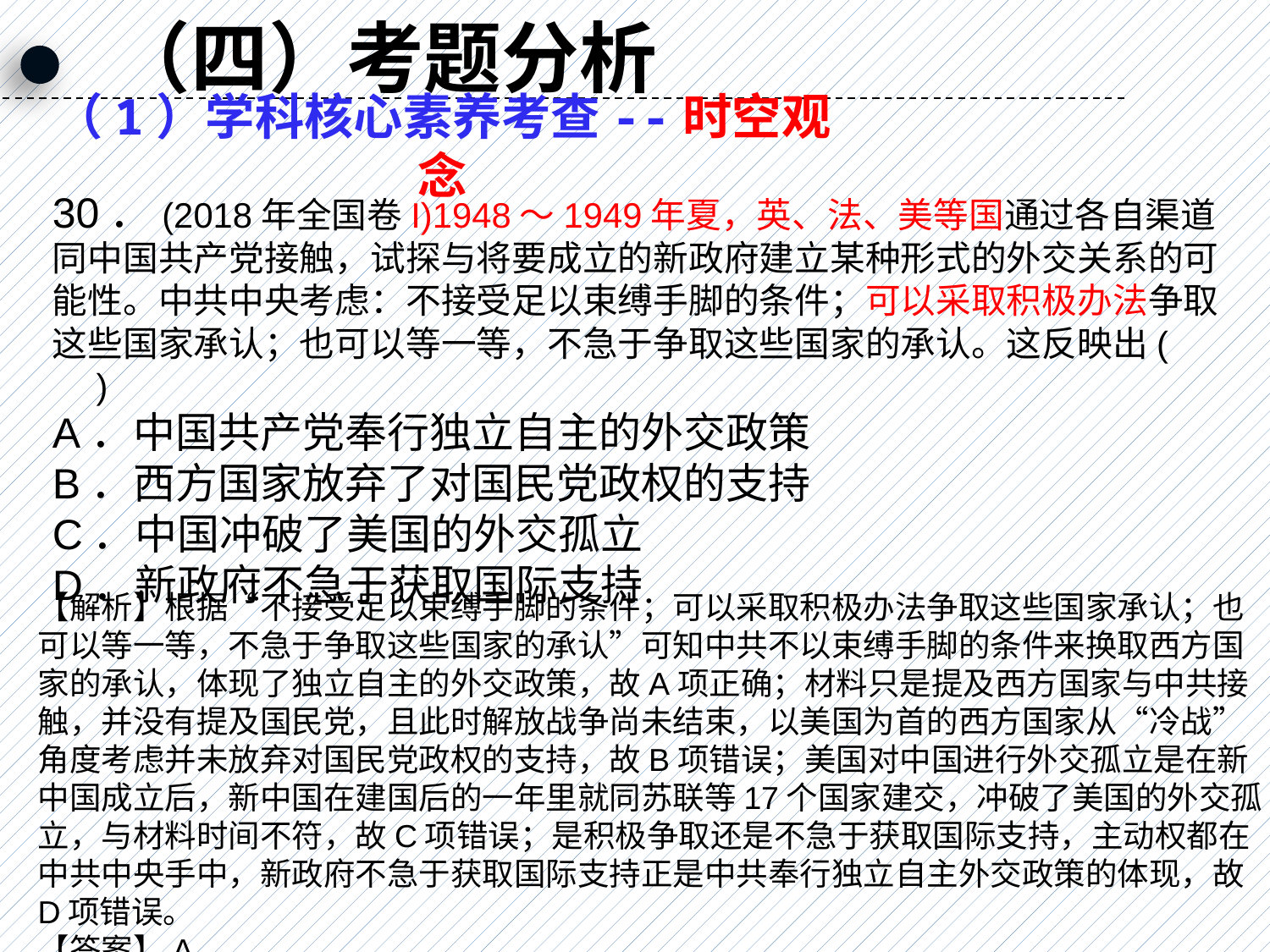

（四）考题分析

（1）学科核心素养考查--时空观念
30．(2018年全国卷I)1948～1949年夏，英、法、美等国通过各自渠道同中国共产党接触，试探与将要成立的新政府建立某种形式的外交关系的可能性。中共中央考虑：不接受足以束缚手脚的条件；可以采取积极办法争取这些国家承认；也可以等一等，不急于争取这些国家的承认。这反映出(　　)
A．中国共产党奉行独立自主的外交政策
B．西方国家放弃了对国民党政权的支持
C．中国冲破了美国的外交孤立
D．新政府不急于获取国际支持
【解析】根据“不接受足以束缚手脚的条件；可以采取积极办法争取这些国家承认；也可以等一等，不急于争取这些国家的承认”可知中共不以束缚手脚的条件来换取西方国家的承认，体现了独立自主的外交政策，故A项正确；材料只是提及西方国家与中共接触，并没有提及国民党，且此时解放战争尚未结束，以美国为首的西方国家从“冷战”角度考虑并未放弃对国民党政权的支持，故B项错误；美国对中国进行外交孤立是在新中国成立后，新中国在建国后的一年里就同苏联等17个国家建交，冲破了美国的外交孤立，与材料时间不符，故C项错误；是积极争取还是不急于获取国际支持，主动权都在中共中央手中，新政府不急于获取国际支持正是中共奉行独立自主外交政策的体现，故D项错误。
【答案】A